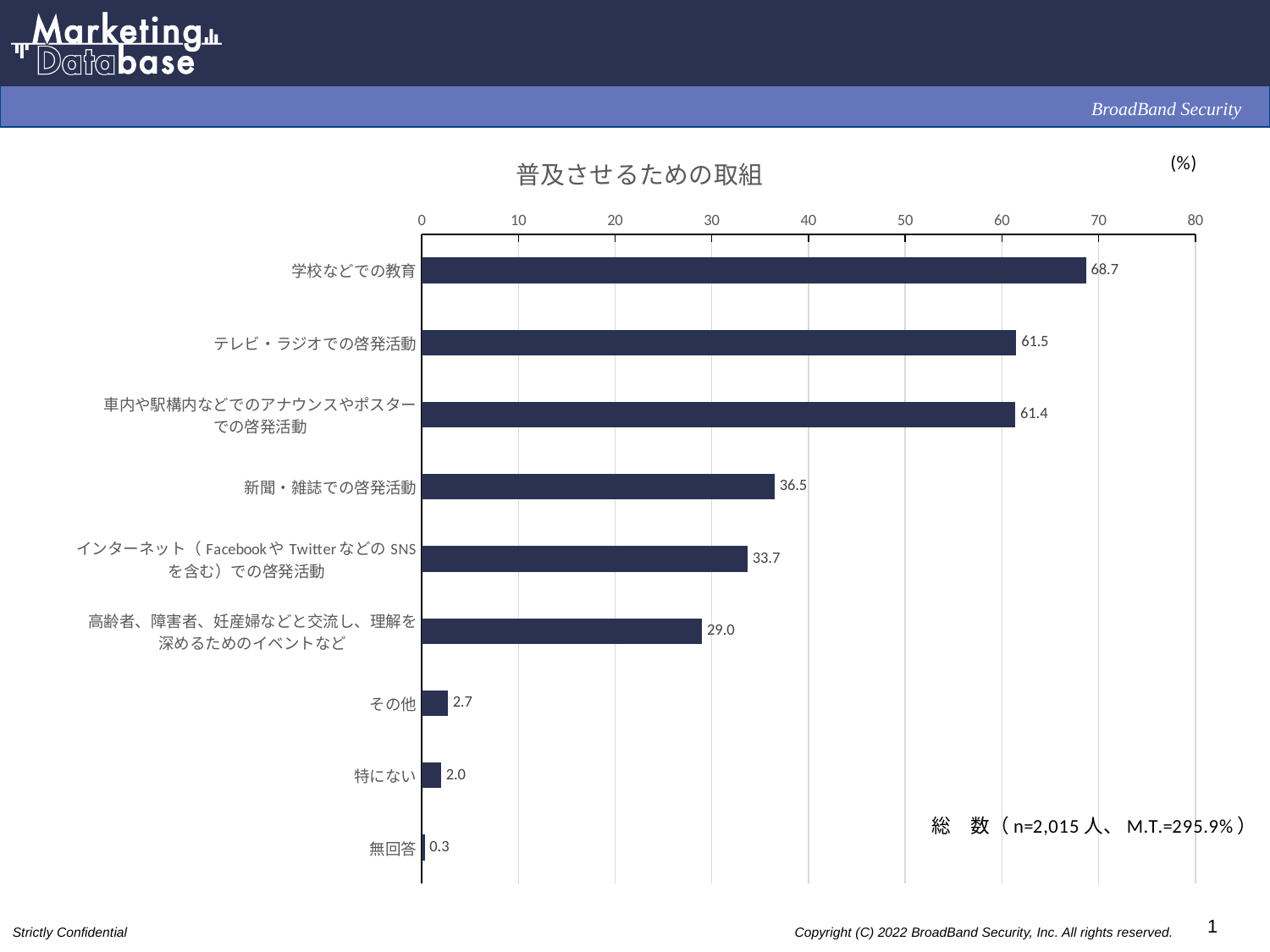

### Chart: 普及させるための取組

| Category |  |
|---|---|
| 学校などでの教育 | 68.7 |
| テレビ・ラジオでの啓発活動 | 61.5 |
| 車内や駅構内などでのアナウンスやポスター
での啓発活動 | 61.4 |
| 新聞・雑誌での啓発活動 | 36.5 |
| インターネット（FacebookやTwitterなどのSNS
を含む）での啓発活動 | 33.7 |
| 高齢者、障害者、妊産婦などと交流し、理解を
深めるためのイベントなど | 29.0 |
| その他 | 2.7 |
| 特にない | 2.0 |
| 無回答 | 0.3 |